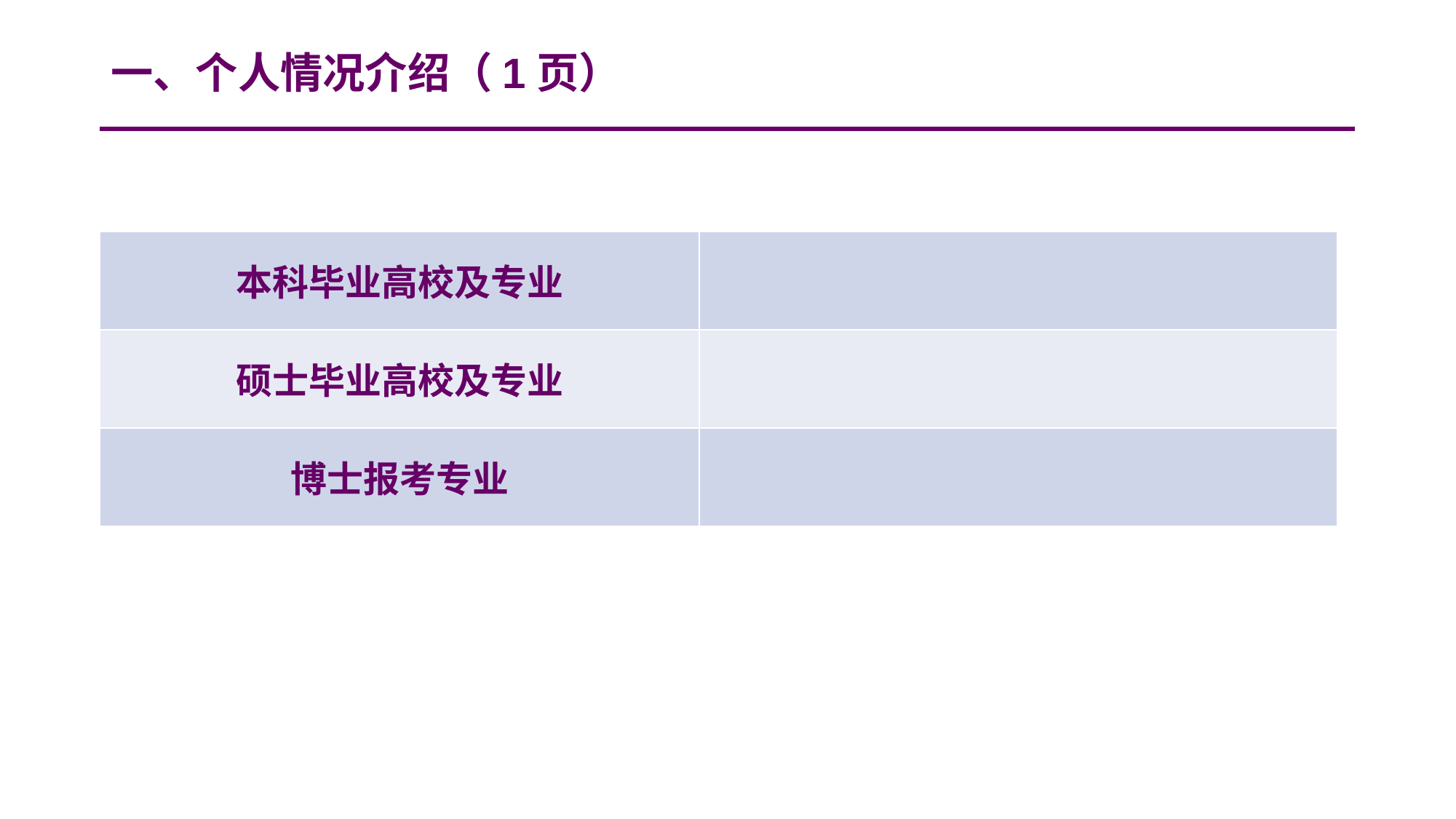

# 一、个人情况介绍（1页）
| 本科毕业高校及专业 |  |
| --- | --- |
| 硕士毕业高校及专业 |  |
| 博士报考专业 |  |